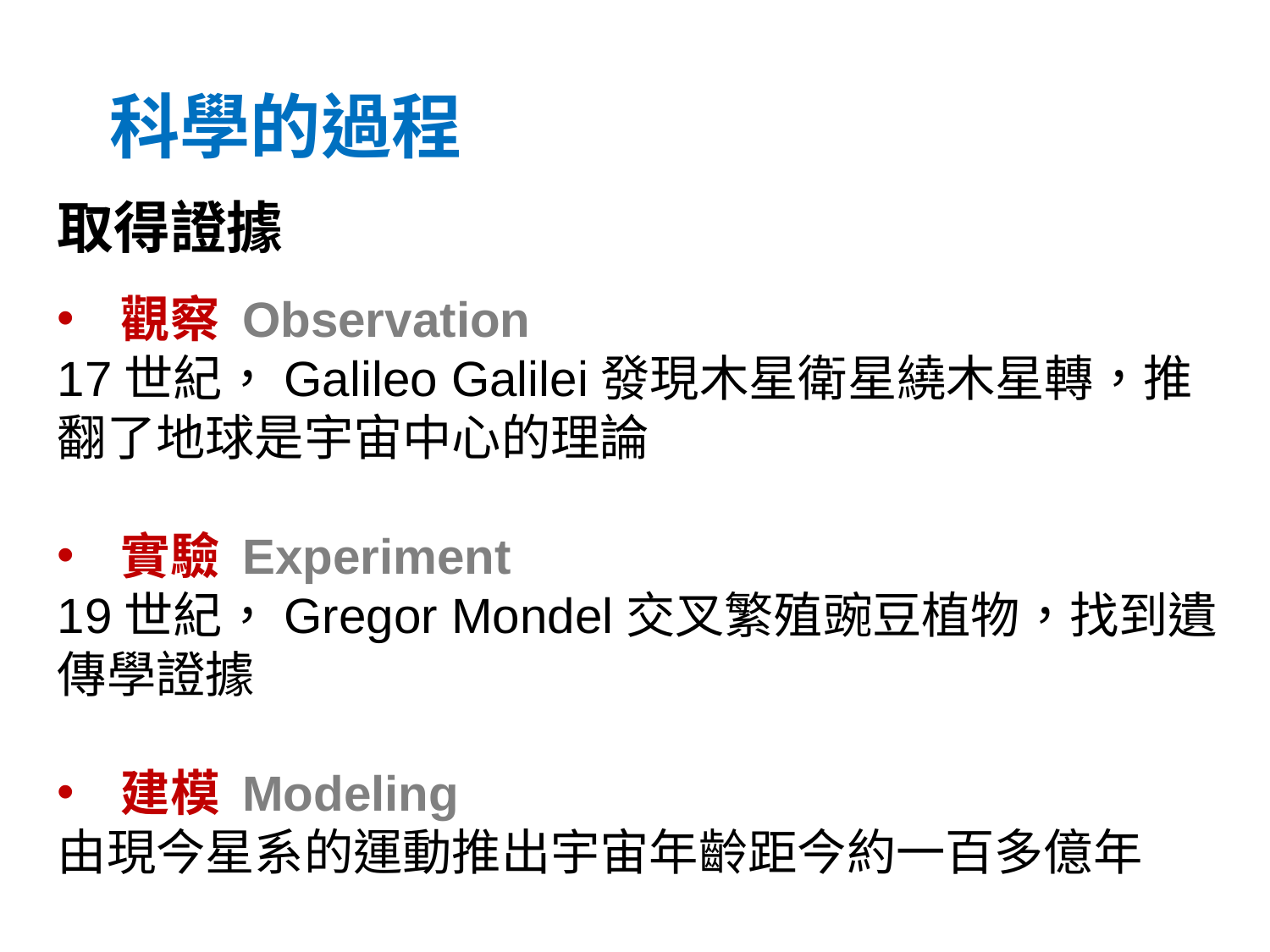

科學的過程
取得證據
觀察 Observation
17世紀，Galileo Galilei發現木星衛星繞木星轉，推翻了地球是宇宙中心的理論

實驗 Experiment
19世紀，Gregor Mondel交叉繁殖豌豆植物，找到遺傳學證據

建模 Modeling
由現今星系的運動推出宇宙年齡距今約一百多億年